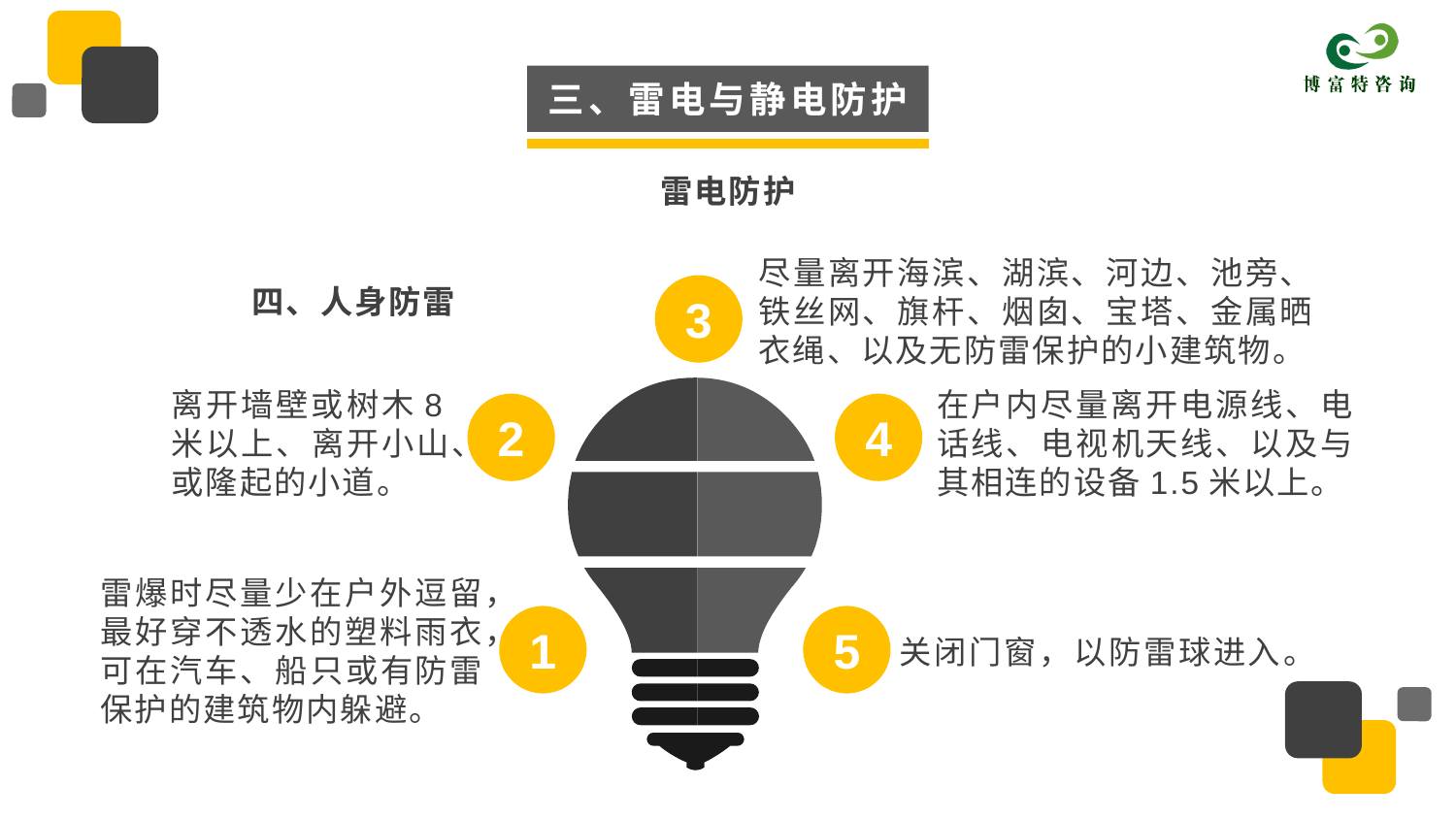

三、雷电与静电防护
雷电防护
尽量离开海滨、湖滨、河边、池旁、铁丝网、旗杆、烟囱、宝塔、金属晒衣绳、以及无防雷保护的小建筑物。
3

2
4
1
5
离开墙壁或树木8米以上、离开小山、或隆起的小道。
在户内尽量离开电源线、电话线、电视机天线、以及与其相连的设备1.5米以上。
雷爆时尽量少在户外逗留，最好穿不透水的塑料雨衣，可在汽车、船只或有防雷保护的建筑物内躲避。
关闭门窗，以防雷球进入。
四、人身防雷